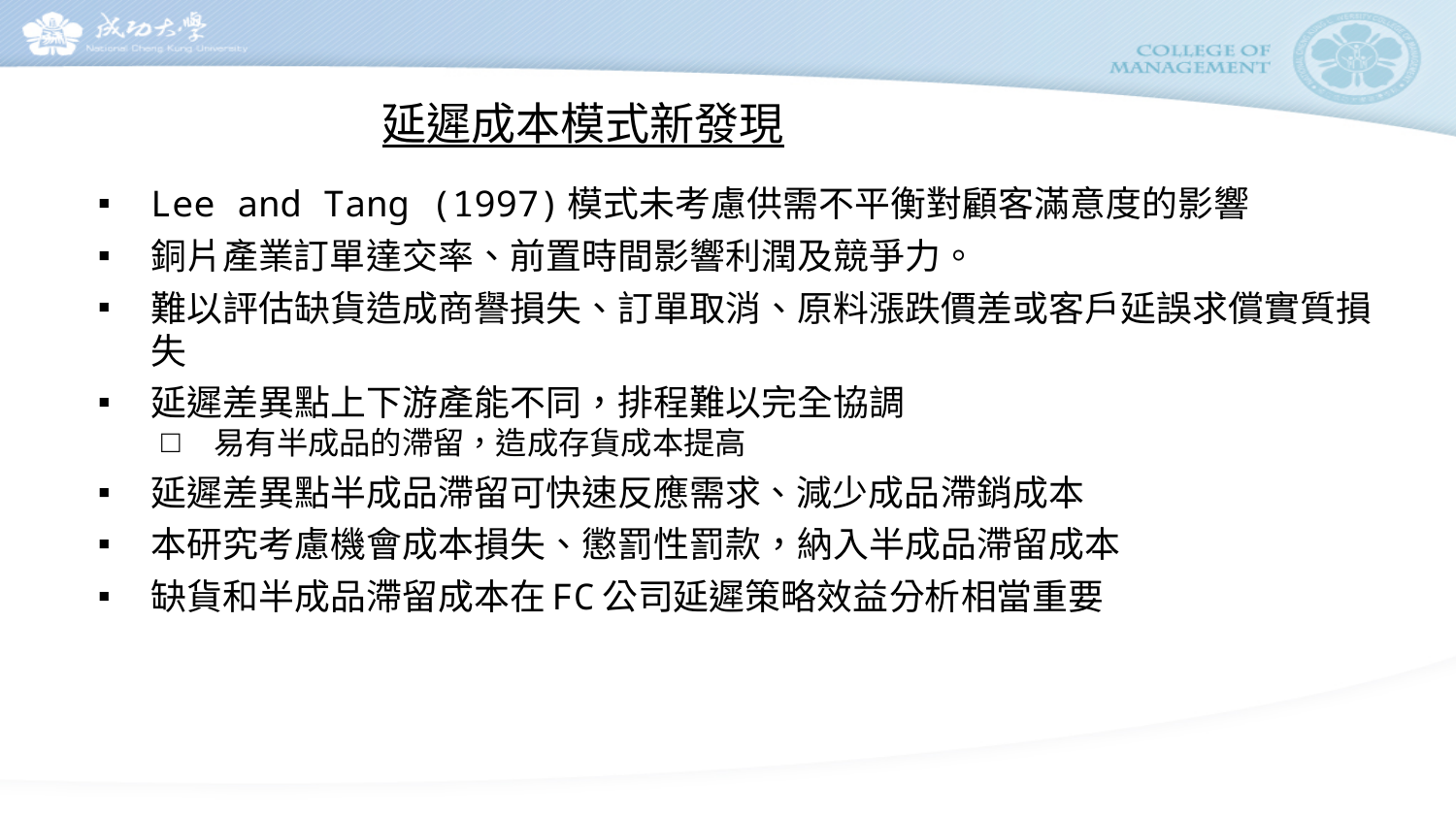

# 延遲成本模式新發現
Lee and Tang (1997)模式未考慮供需不平衡對顧客滿意度的影響
銅片產業訂單達交率、前置時間影響利潤及競爭力。
難以評估缺貨造成商譽損失、訂單取消、原料漲跌價差或客戶延誤求償實質損失
延遲差異點上下游產能不同，排程難以完全協調
易有半成品的滯留，造成存貨成本提高
延遲差異點半成品滯留可快速反應需求、減少成品滯銷成本
本研究考慮機會成本損失、懲罰性罰款，納入半成品滯留成本
缺貨和半成品滯留成本在FC公司延遲策略效益分析相當重要
29